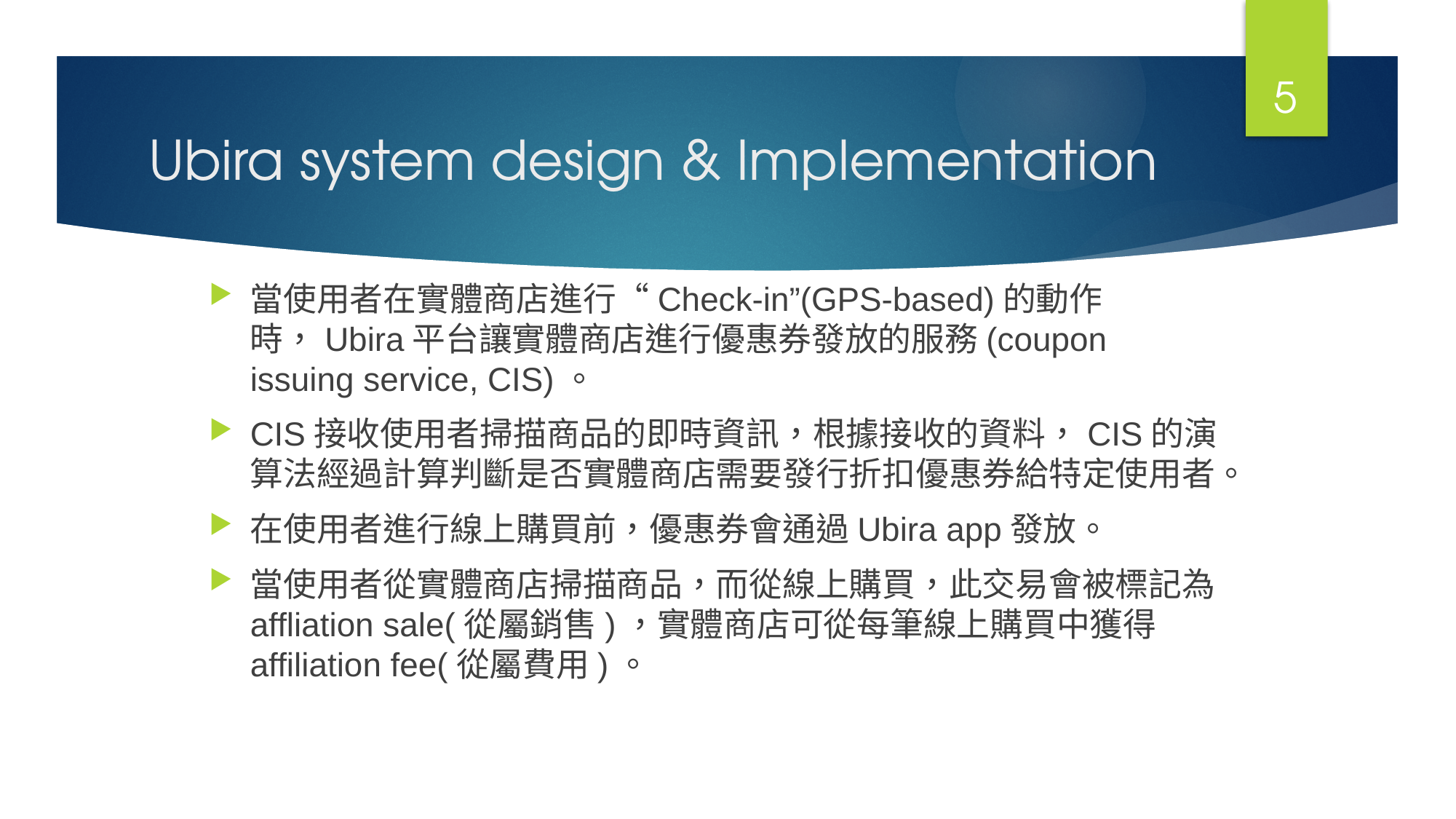

5
# Ubira system design & Implementation
當使用者在實體商店進行“Check-in”(GPS-based)的動作時，Ubira平台讓實體商店進行優惠券發放的服務(coupon issuing service, CIS)。
CIS接收使用者掃描商品的即時資訊，根據接收的資料，CIS的演算法經過計算判斷是否實體商店需要發行折扣優惠券給特定使用者。
在使用者進行線上購買前，優惠券會通過Ubira app發放。
當使用者從實體商店掃描商品，而從線上購買，此交易會被標記為affliation sale(從屬銷售)，實體商店可從每筆線上購買中獲得affiliation fee(從屬費用)。